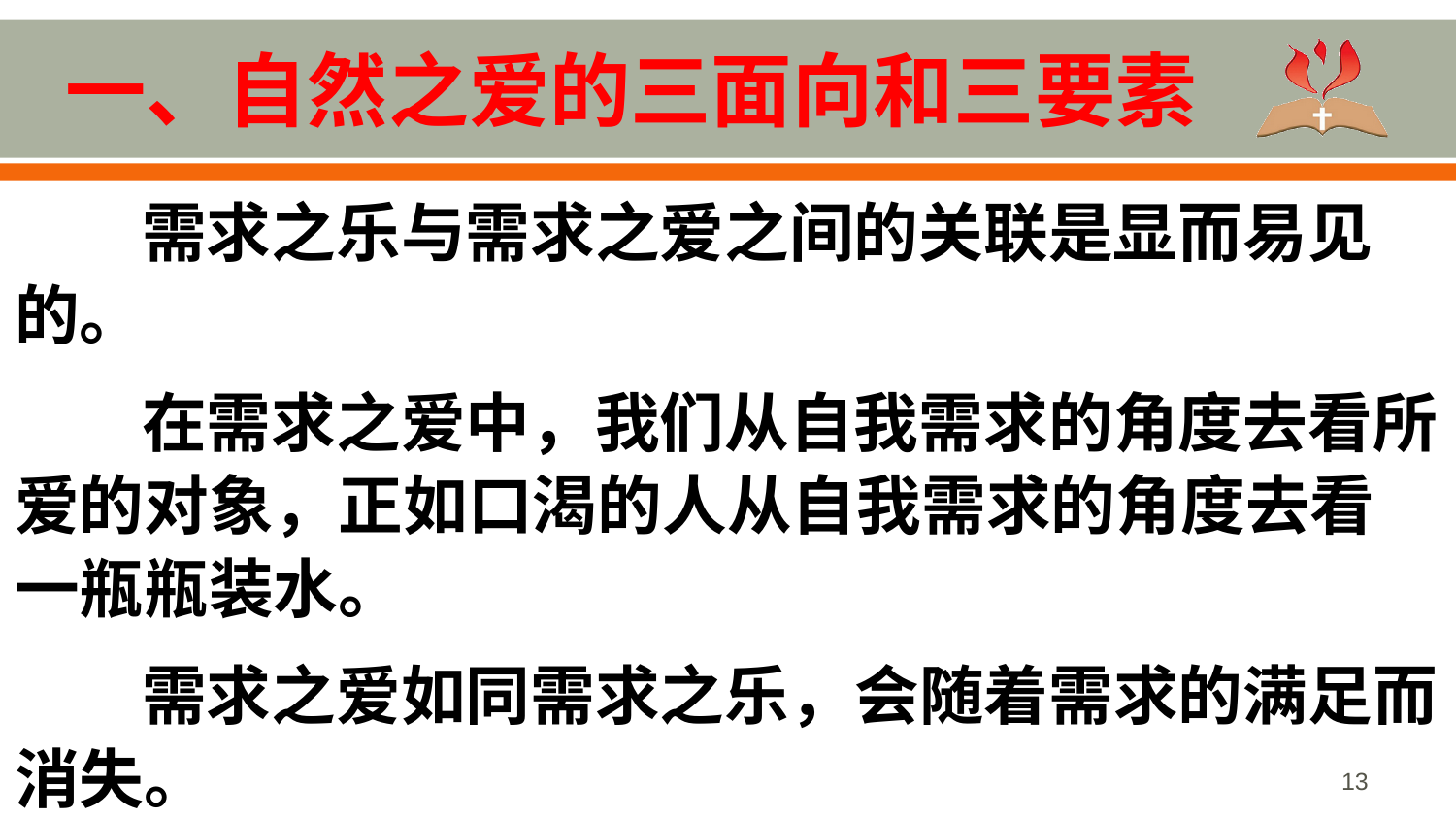

# 一、自然之爱的三面向和三要素
需求之乐与需求之爱之间的关联是显而易见的。
在需求之爱中，我们从自我需求的角度去看所爱的对象，正如口渴的人从自我需求的角度去看一瓶瓶装水。
需求之爱如同需求之乐，会随着需求的满足而消失。

13